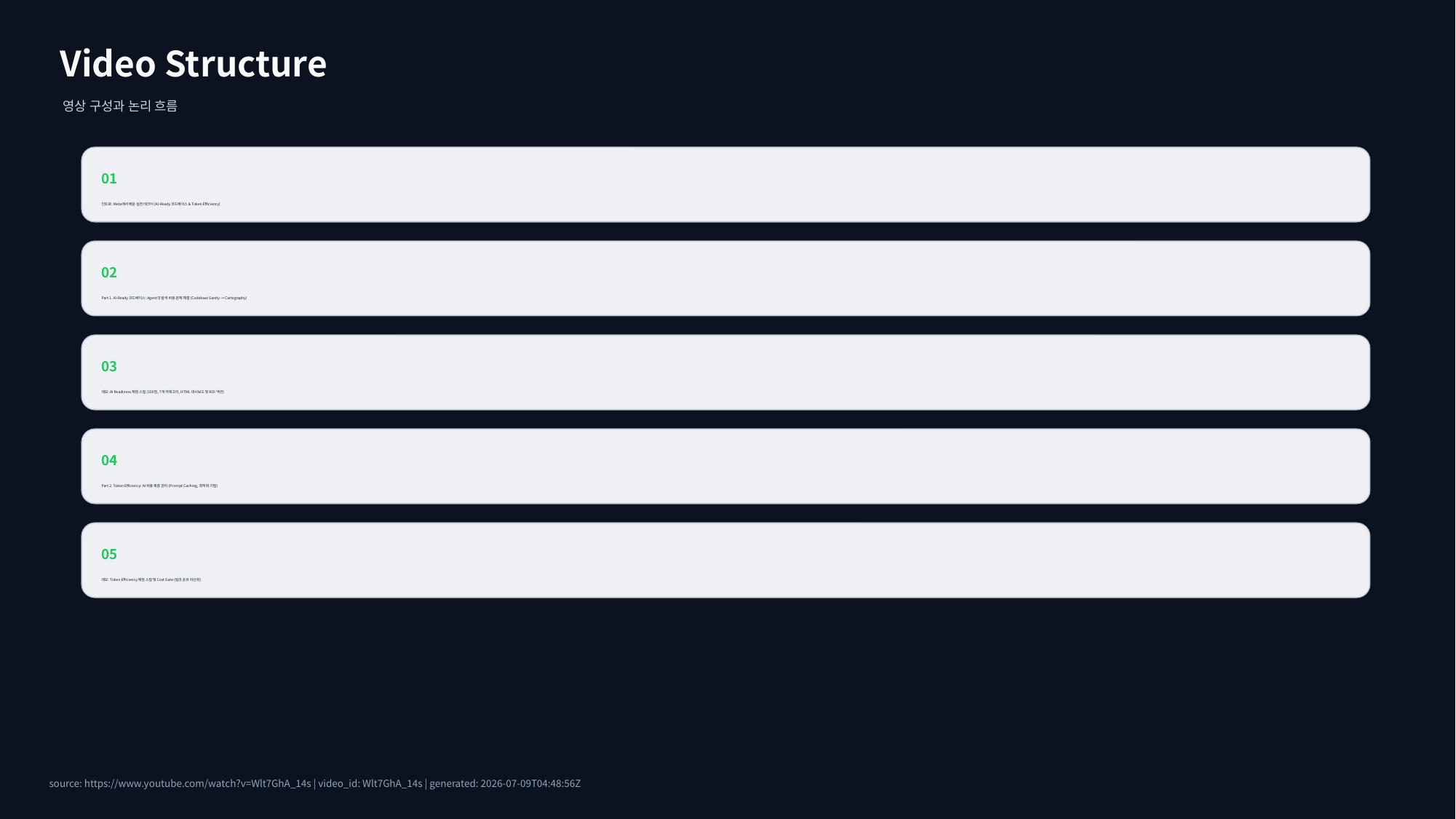

Video Structure
영상 구성과 논리 흐름

01
인트로: Meta에서 배운 실전 테크닉 (AI-Ready 코드베이스 & Token Efficiency)

02
Part 1. AI-Ready 코드베이스: Agent의 탐색 비용 문제 해결 (Codebase Sanity → Cartography)

03
데모: AI Readiness 채점 스킬 (100점, 7개 카테고리, HTML 대시보드 및 ROI 액션)

04
Part 2. Token Efficiency: AI 비용 폭증 관리 (Prompt Caching, 최적화 기법)

05
데모: Token Efficiency 채점 스킬 및 Cost Gate (팀의 공유 자산화)
source: https://www.youtube.com/watch?v=Wlt7GhA_14s | video_id: Wlt7GhA_14s | generated: 2026-07-09T04:48:56Z